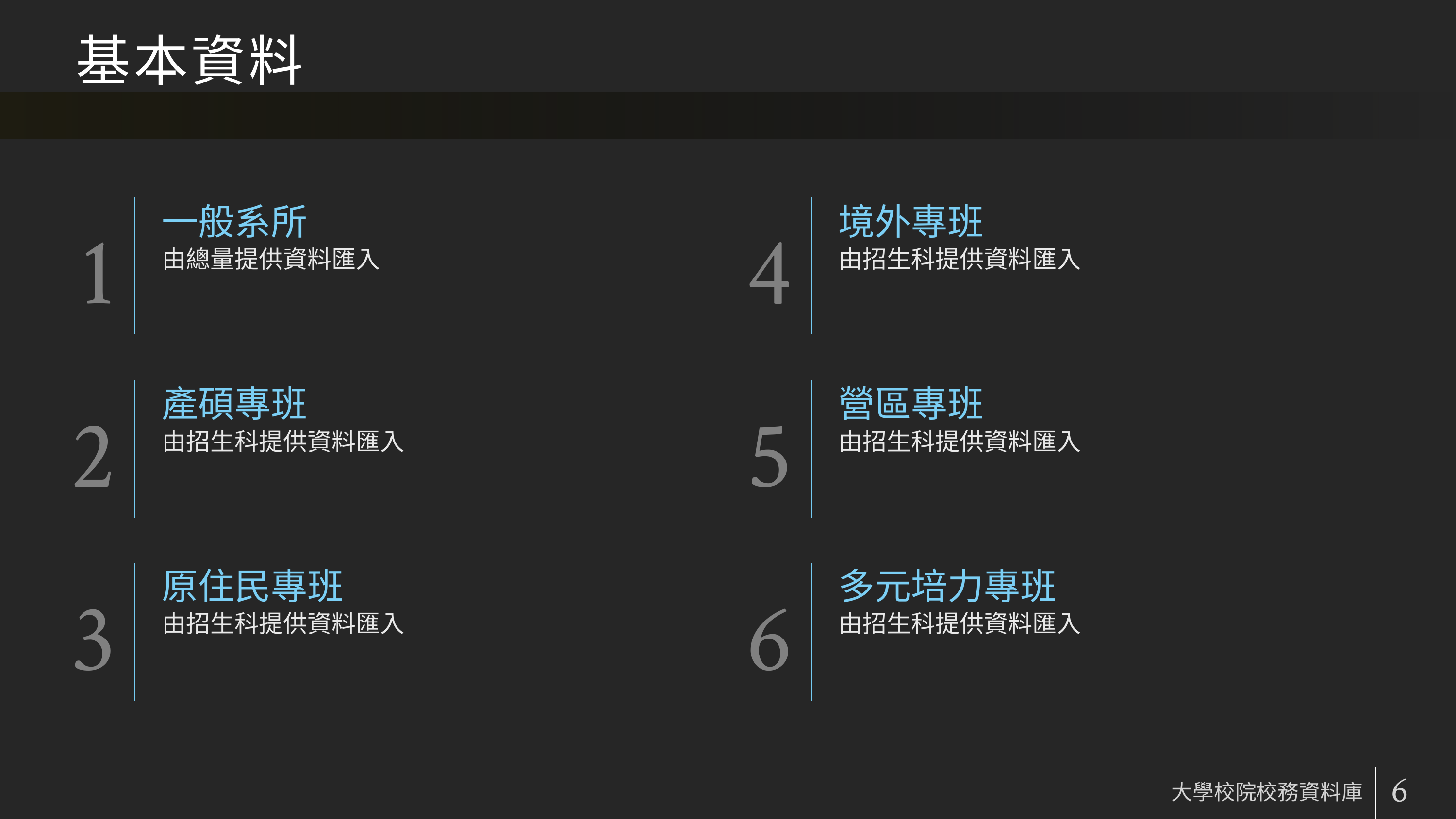

# 基本資料

一般系所
境外專班
由總量提供資料匯入
由招生科提供資料匯入

產碩專班
營區專班
由招生科提供資料匯入
由招生科提供資料匯入

原住民專班
多元培力專班
由招生科提供資料匯入

由招生科提供資料匯入

大學校院校務資料庫
6